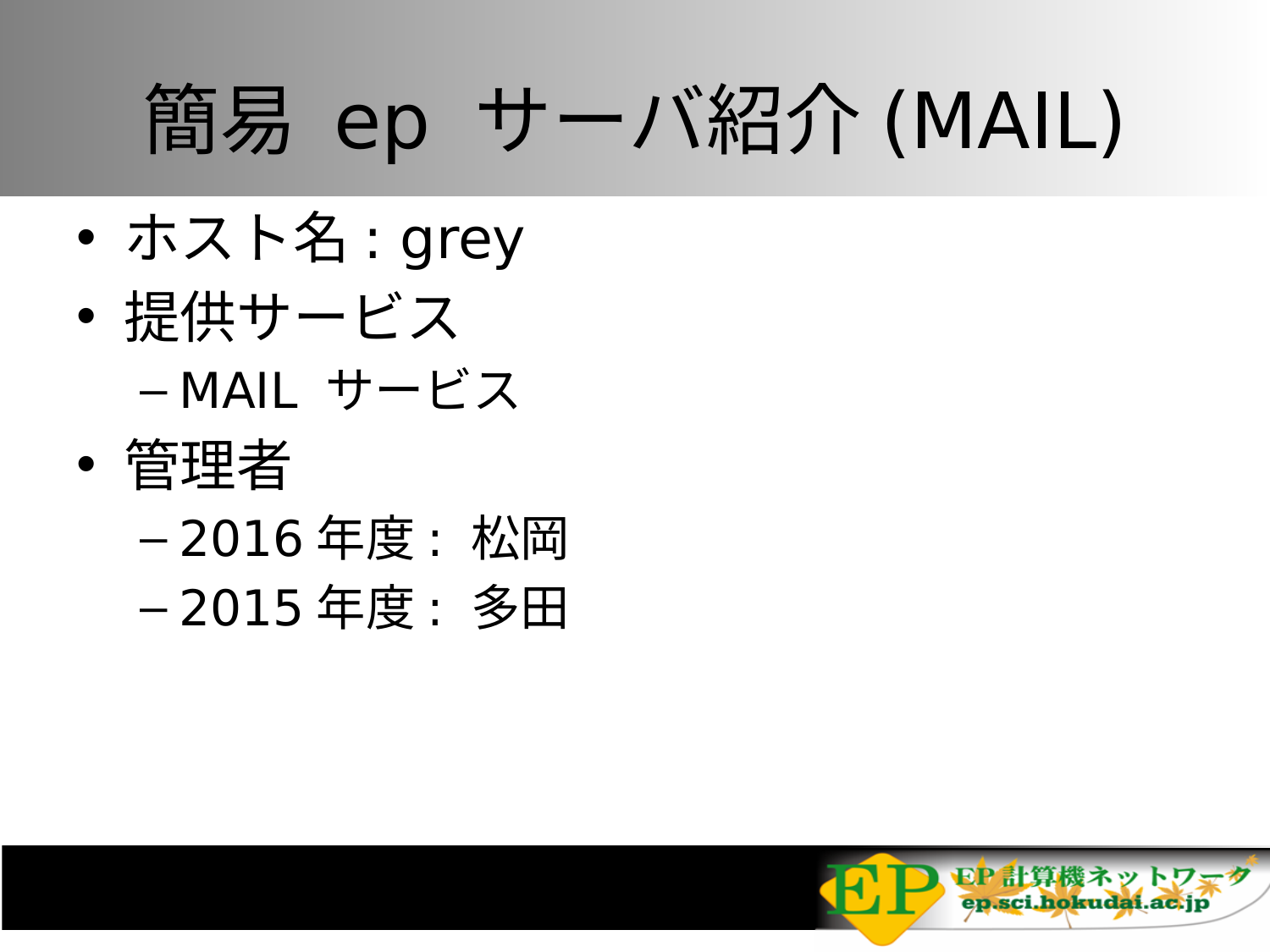

# 簡易 ep サーバ紹介(MAIL)
ホスト名: grey
提供サービス
MAIL サービス
管理者
2016年度: 松岡
2015年度: 多田